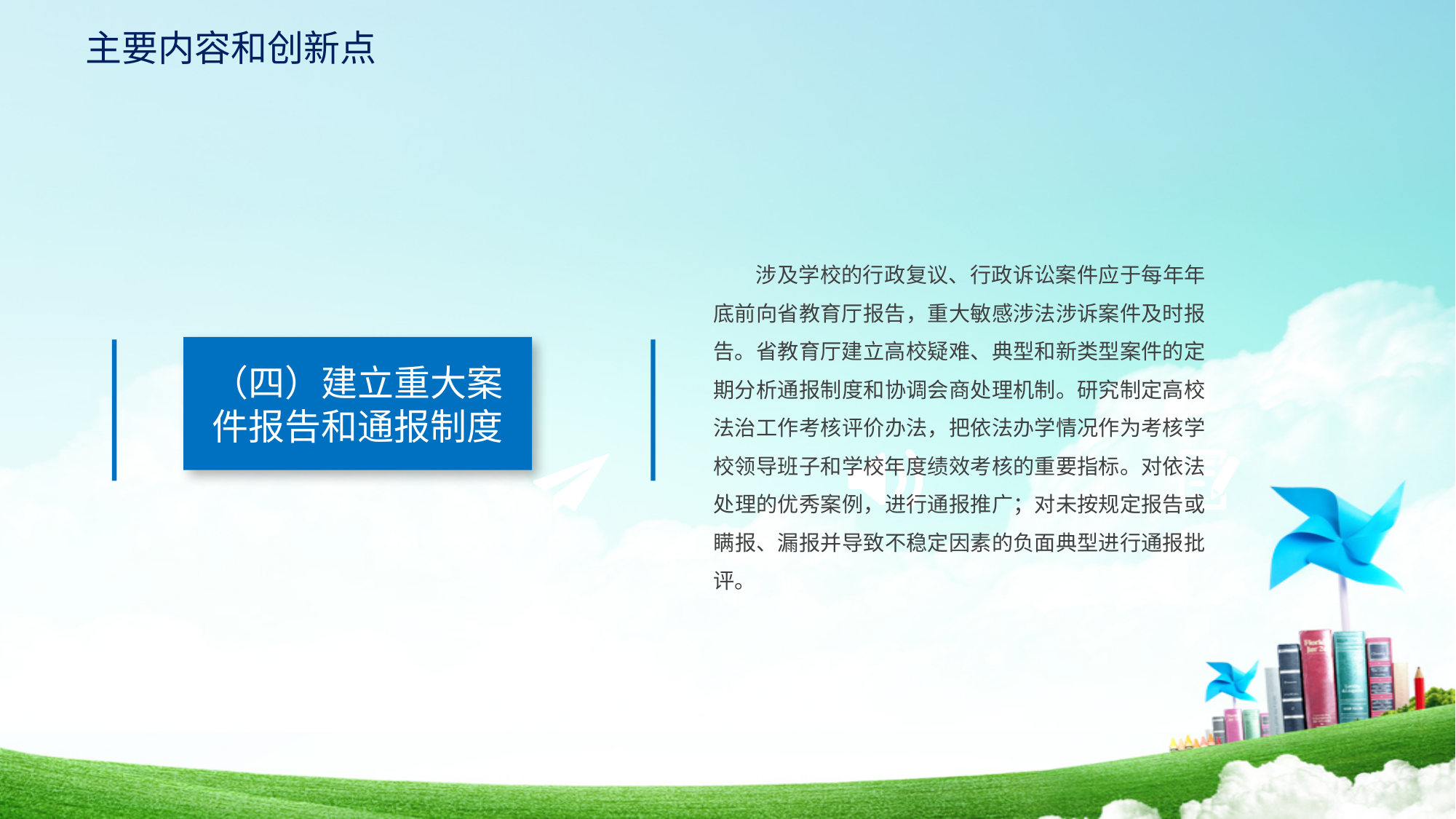

主要内容和创新点
涉及学校的行政复议、行政诉讼案件应于每年年底前向省教育厅报告，重大敏感涉法涉诉案件及时报告。省教育厅建立高校疑难、典型和新类型案件的定期分析通报制度和协调会商处理机制。研究制定高校法治工作考核评价办法，把依法办学情况作为考核学校领导班子和学校年度绩效考核的重要指标。对依法处理的优秀案例，进行通报推广；对未按规定报告或瞒报、漏报并导致不稳定因素的负面典型进行通报批评。
（四）建立重大案件报告和通报制度